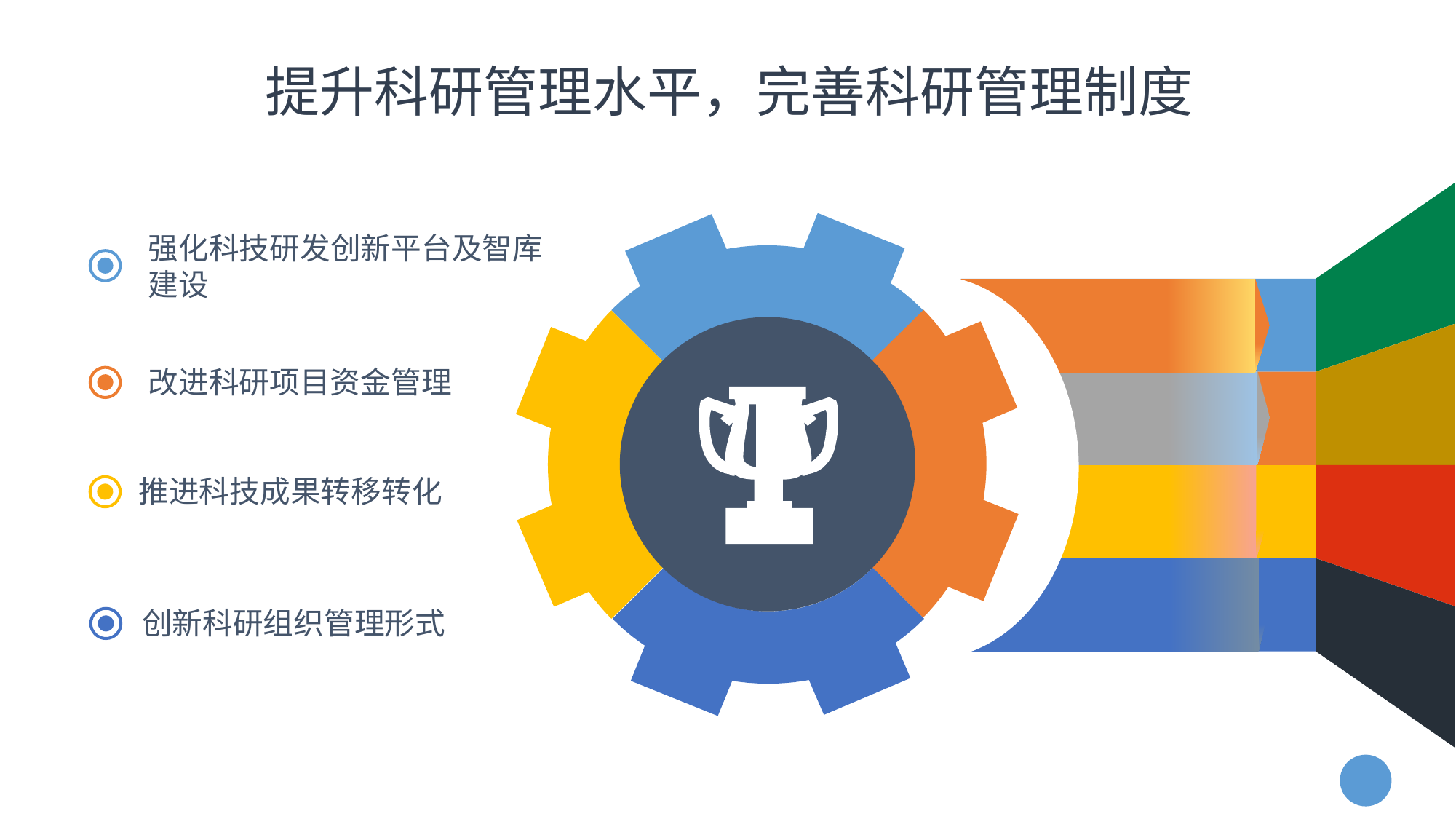

# 提升科研管理水平，完善科研管理制度

强化科技研发创新平台及智库建设

改进科研项目资金管理

推进科技成果转移转化

创新科研组织管理形式

33